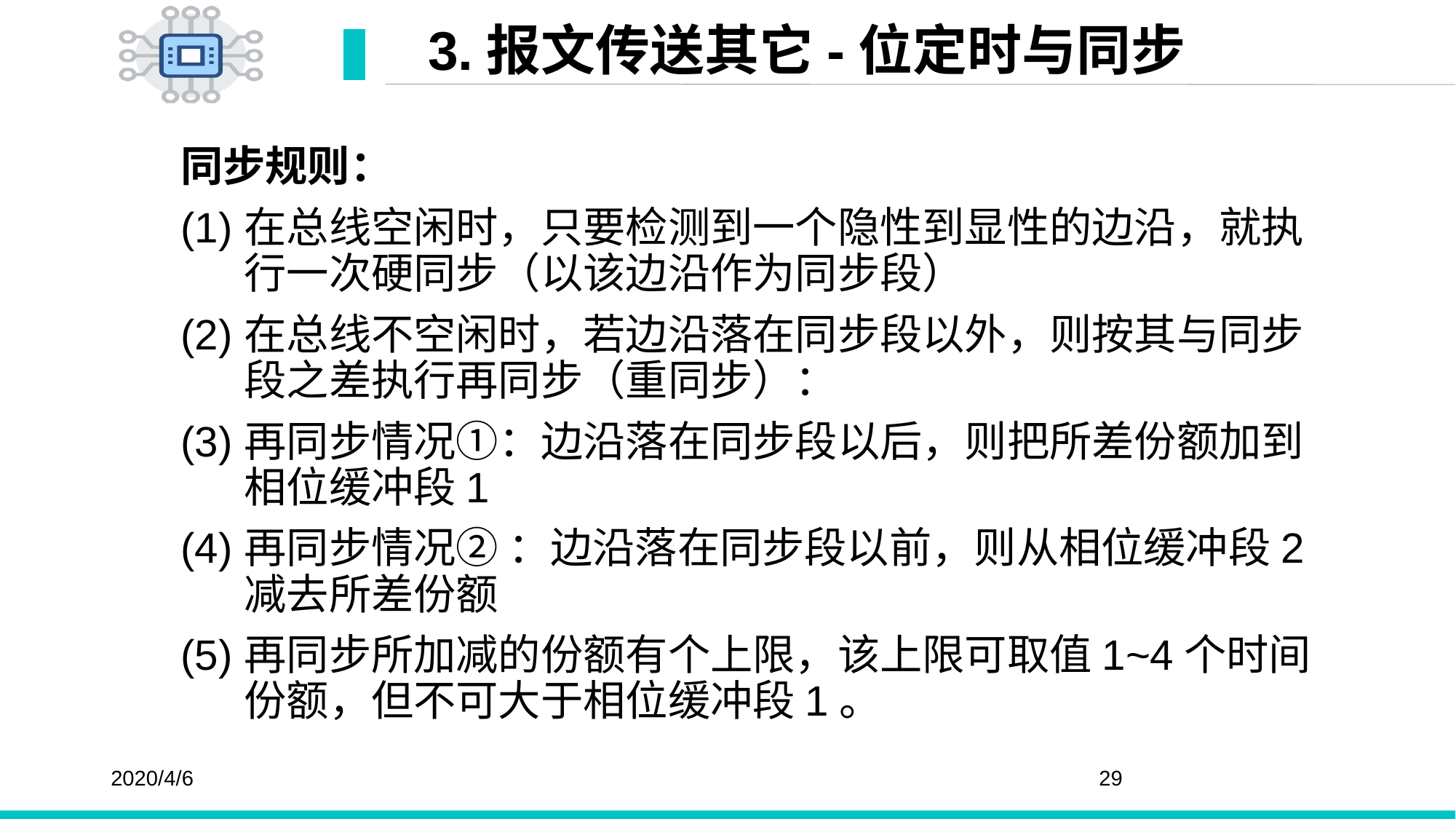

# 3.报文传送其它-位定时与同步
同步规则：
在总线空闲时，只要检测到一个隐性到显性的边沿，就执行一次硬同步（以该边沿作为同步段）
在总线不空闲时，若边沿落在同步段以外，则按其与同步段之差执行再同步（重同步）：
再同步情况①：边沿落在同步段以后，则把所差份额加到相位缓冲段1
再同步情况② ：边沿落在同步段以前，则从相位缓冲段2减去所差份额
再同步所加减的份额有个上限，该上限可取值1~4个时间份额，但不可大于相位缓冲段1。
2020/4/6
29